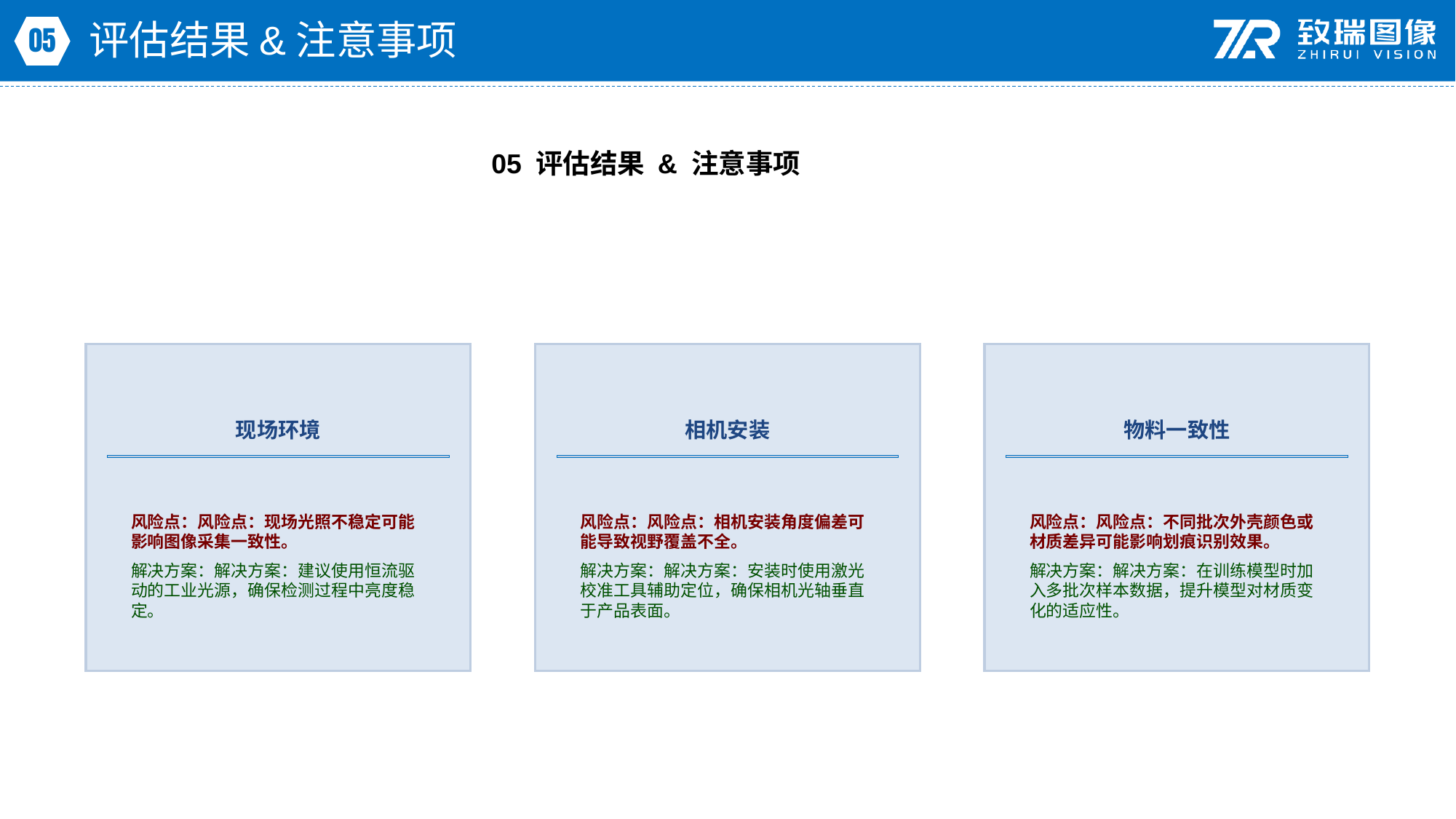

评估结果&注意事项
05

05 评估结果 & 注意事项

现场环境

相机安装

物料一致性

风险点：风险点：现场光照不稳定可能影响图像采集一致性。
解决方案：解决方案：建议使用恒流驱动的工业光源，确保检测过程中亮度稳定。

风险点：风险点：相机安装角度偏差可能导致视野覆盖不全。
解决方案：解决方案：安装时使用激光校准工具辅助定位，确保相机光轴垂直于产品表面。

风险点：风险点：不同批次外壳颜色或材质差异可能影响划痕识别效果。
解决方案：解决方案：在训练模型时加入多批次样本数据，提升模型对材质变化的适应性。